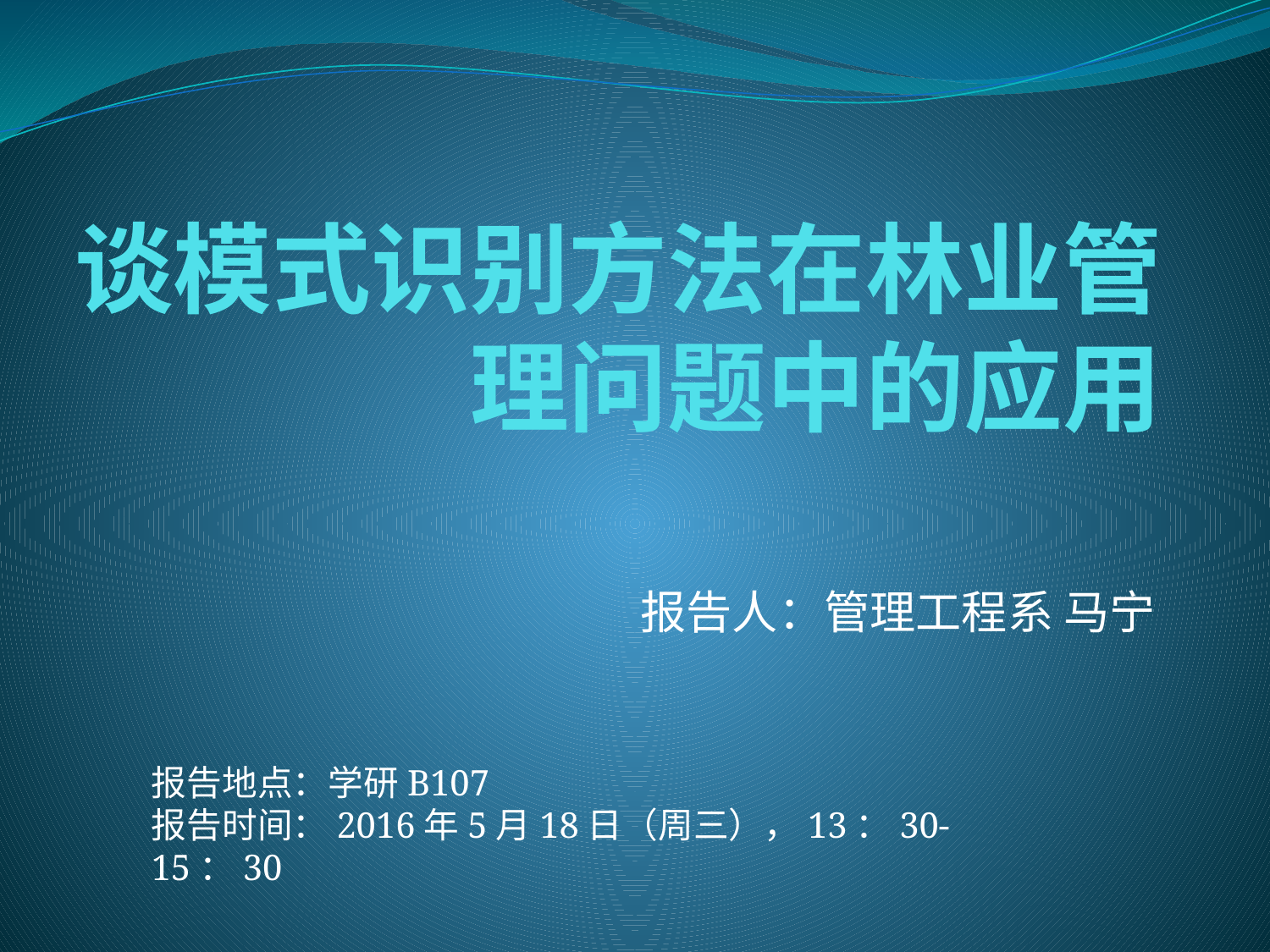

# 谈模式识别方法在林业管理问题中的应用

报告人：管理工程系 马宁

报告地点：学研B107
报告时间：2016年5月18日（周三），13：30-15：30